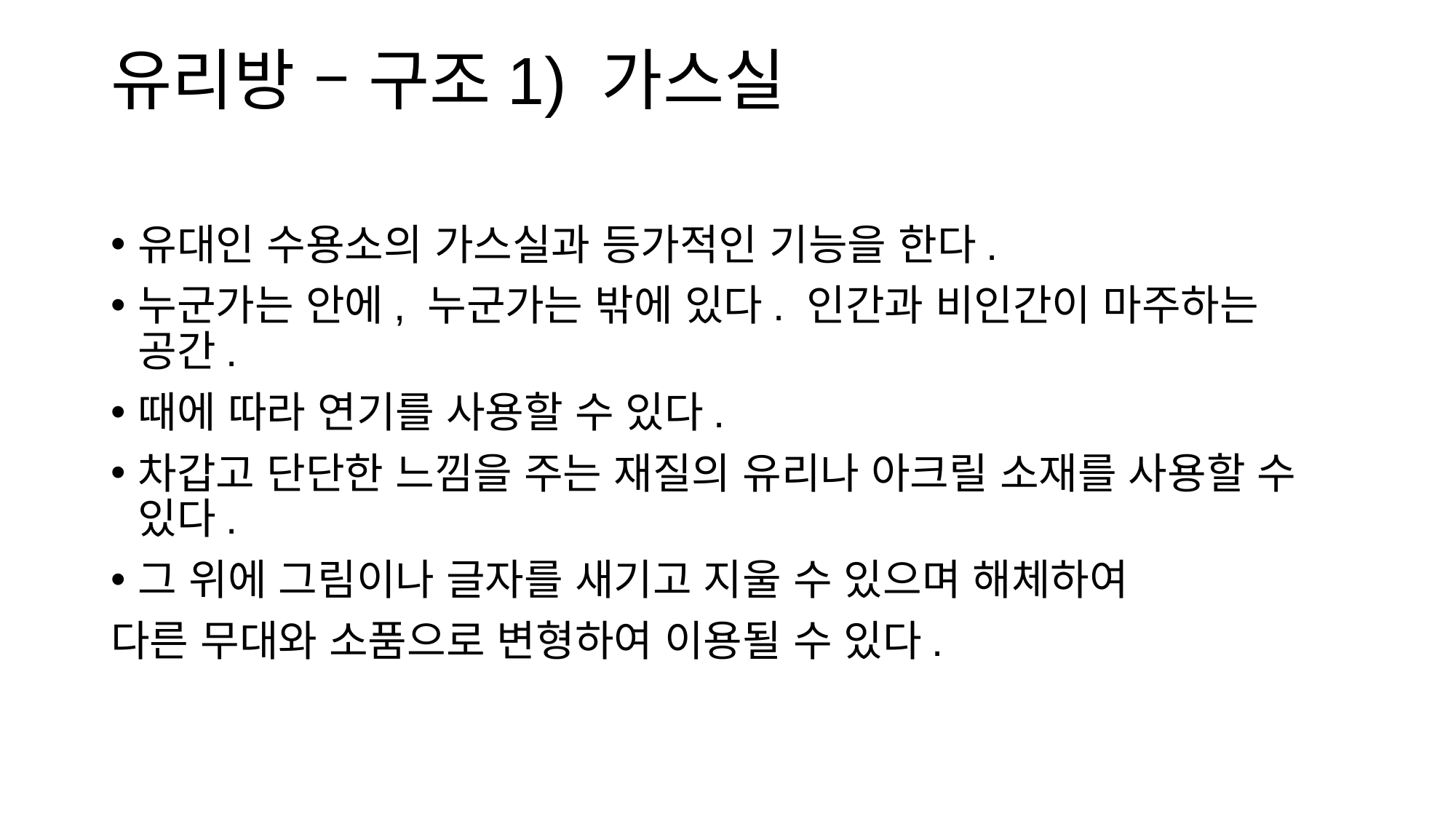

# 유리방 – 구조1) 가스실
유대인 수용소의 가스실과 등가적인 기능을 한다.
누군가는 안에, 누군가는 밖에 있다. 인간과 비인간이 마주하는 공간.
때에 따라 연기를 사용할 수 있다.
차갑고 단단한 느낌을 주는 재질의 유리나 아크릴 소재를 사용할 수 있다.
그 위에 그림이나 글자를 새기고 지울 수 있으며 해체하여
다른 무대와 소품으로 변형하여 이용될 수 있다.